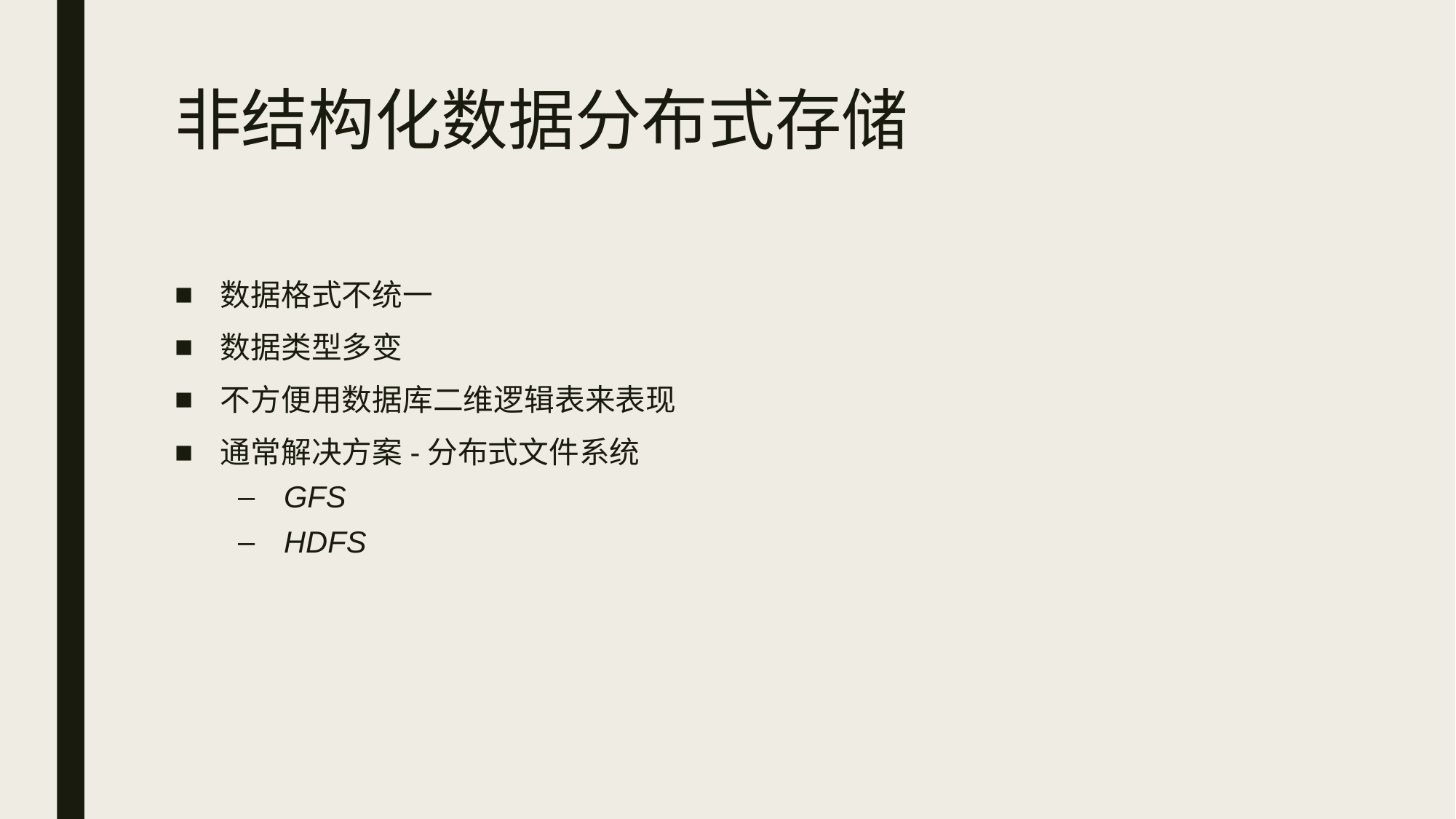

# 非结构化数据分布式存储
数据格式不统一
数据类型多变
不方便用数据库二维逻辑表来表现
通常解决方案-分布式文件系统
GFS
HDFS